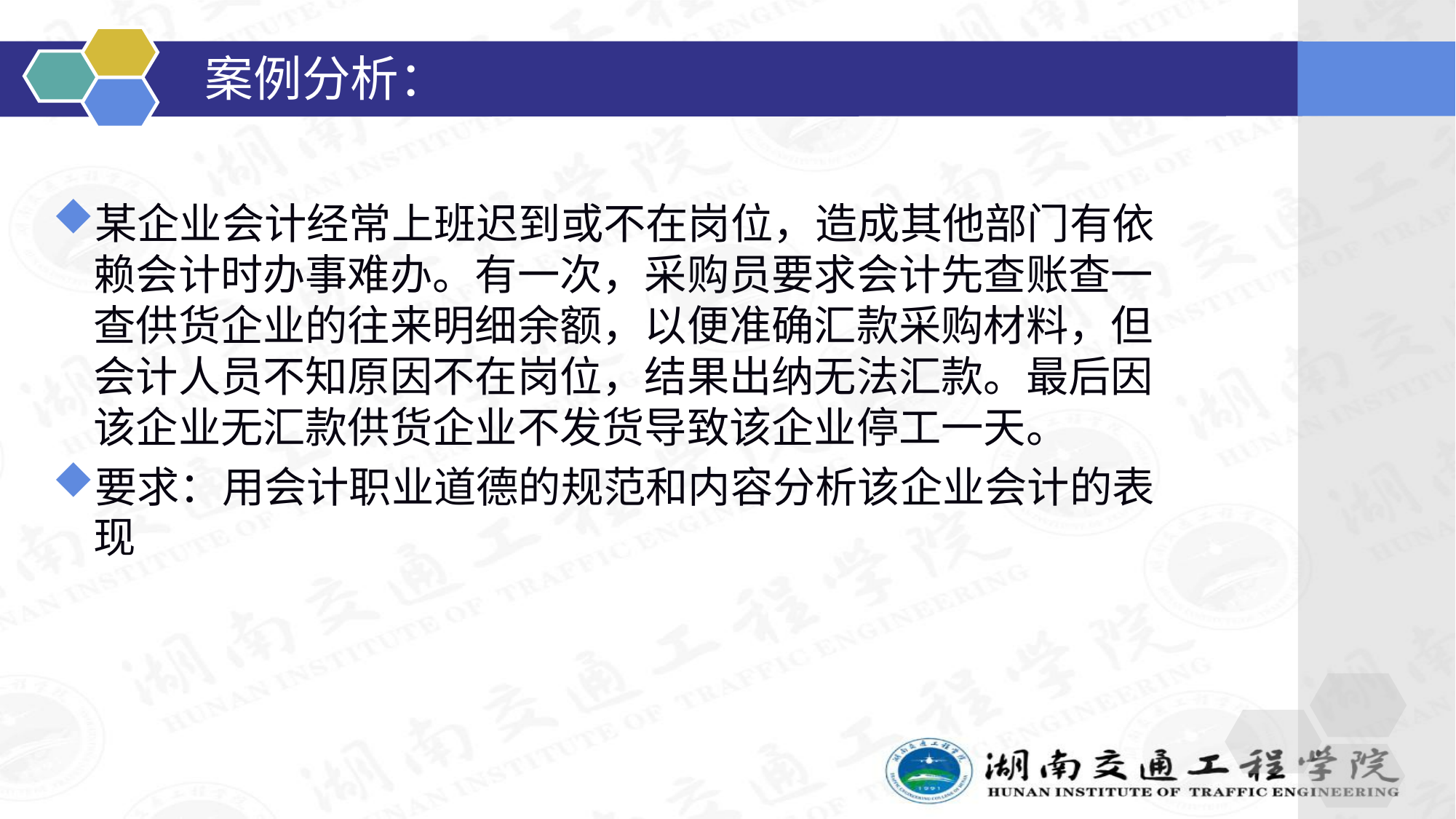

# 案例分析：
某企业会计经常上班迟到或不在岗位，造成其他部门有依赖会计时办事难办。有一次，采购员要求会计先查账查一查供货企业的往来明细余额，以便准确汇款采购材料，但会计人员不知原因不在岗位，结果出纳无法汇款。最后因该企业无汇款供货企业不发货导致该企业停工一天。
要求：用会计职业道德的规范和内容分析该企业会计的表现